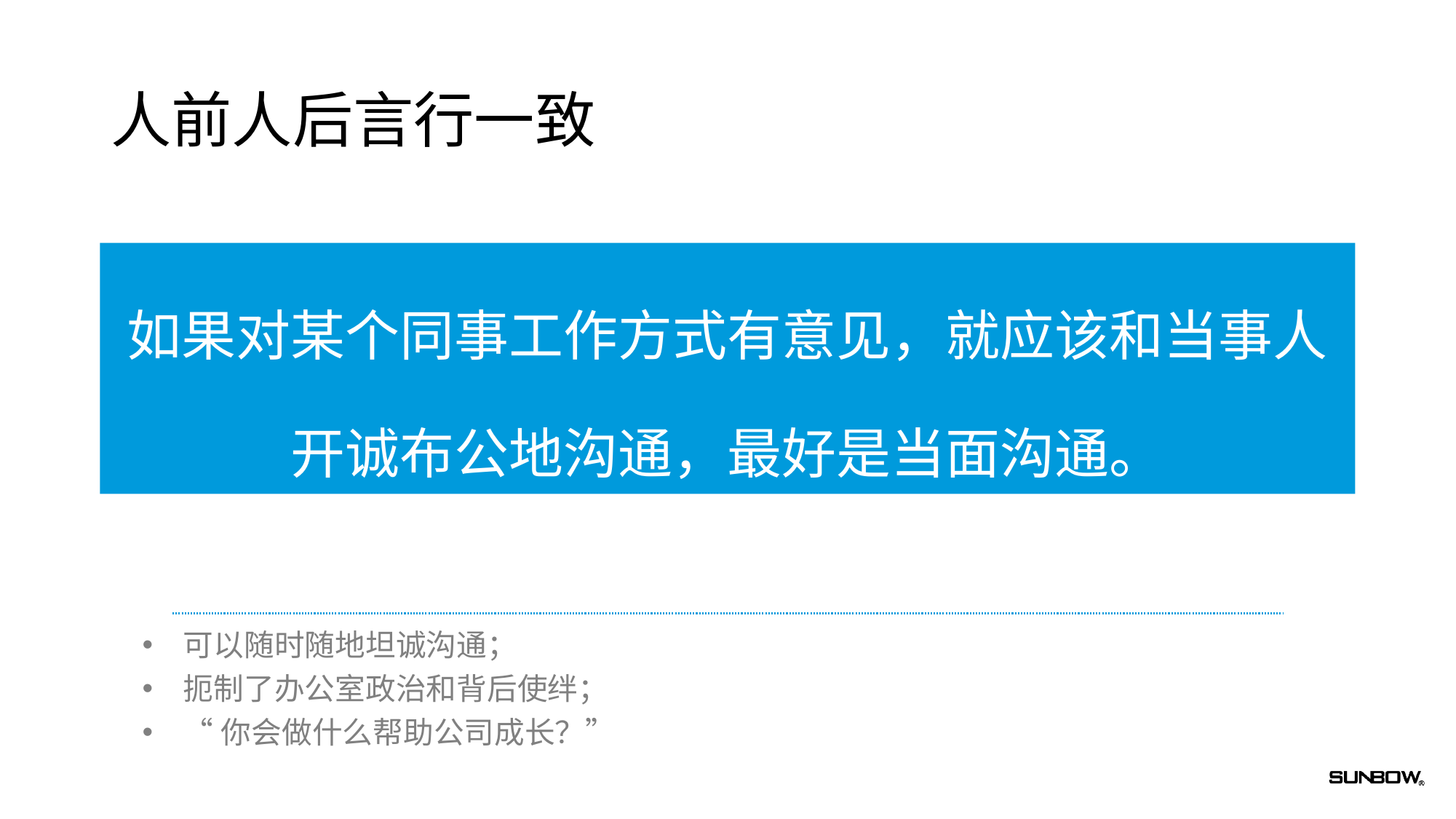

# 人前人后言行一致
如果对某个同事工作方式有意见，就应该和当事人开诚布公地沟通，最好是当面沟通。
可以随时随地坦诚沟通；
扼制了办公室政治和背后使绊；
“你会做什么帮助公司成长？”
16